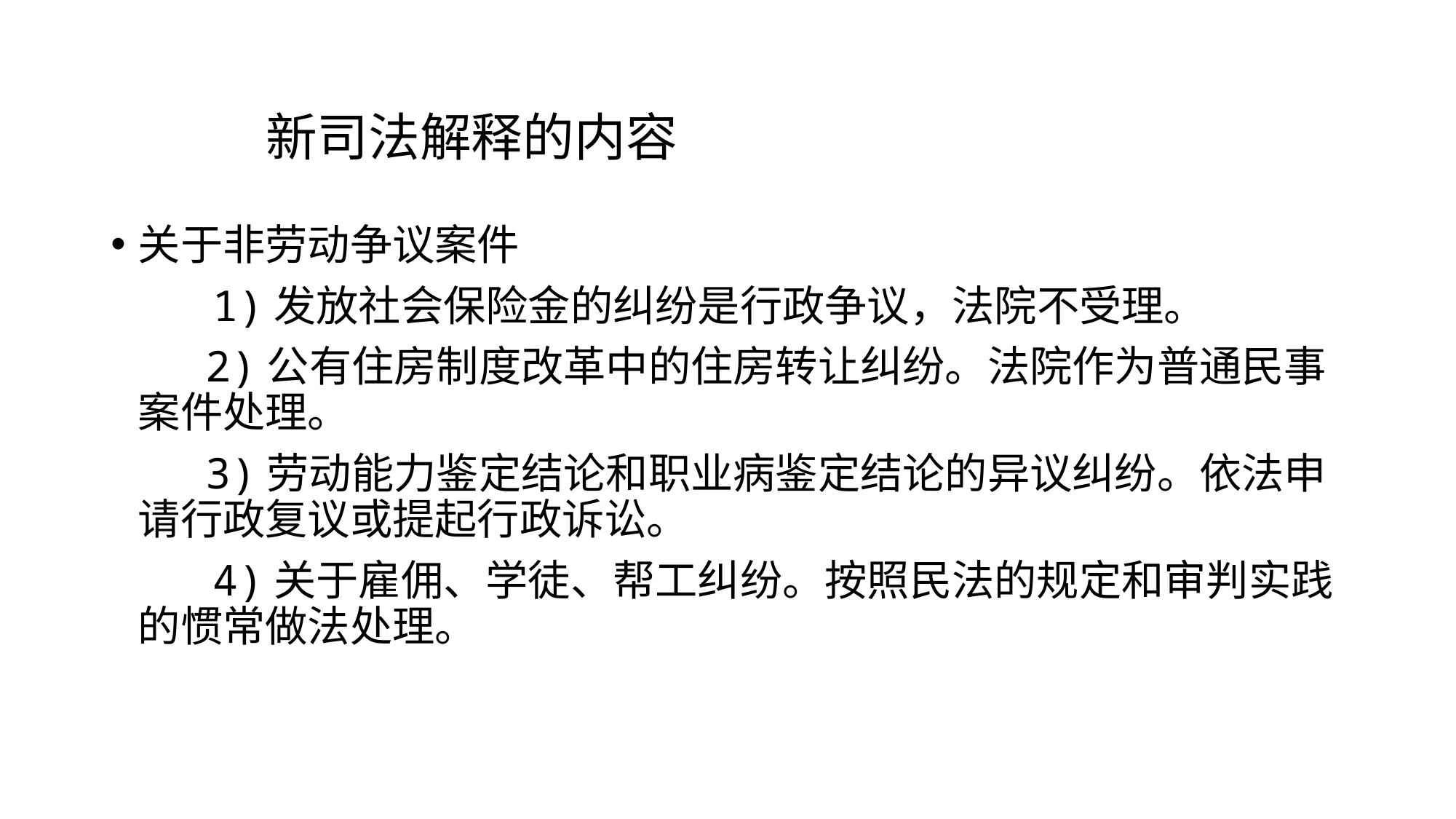

# 新司法解释的内容
关于非劳动争议案件
    1)发放社会保险金的纠纷是行政争议，法院不受理。
　　2)公有住房制度改革中的住房转让纠纷。法院作为普通民事案件处理。
　　3)劳动能力鉴定结论和职业病鉴定结论的异议纠纷。依法申请行政复议或提起行政诉讼。
    4)关于雇佣、学徒、帮工纠纷。按照民法的规定和审判实践的惯常做法处理。